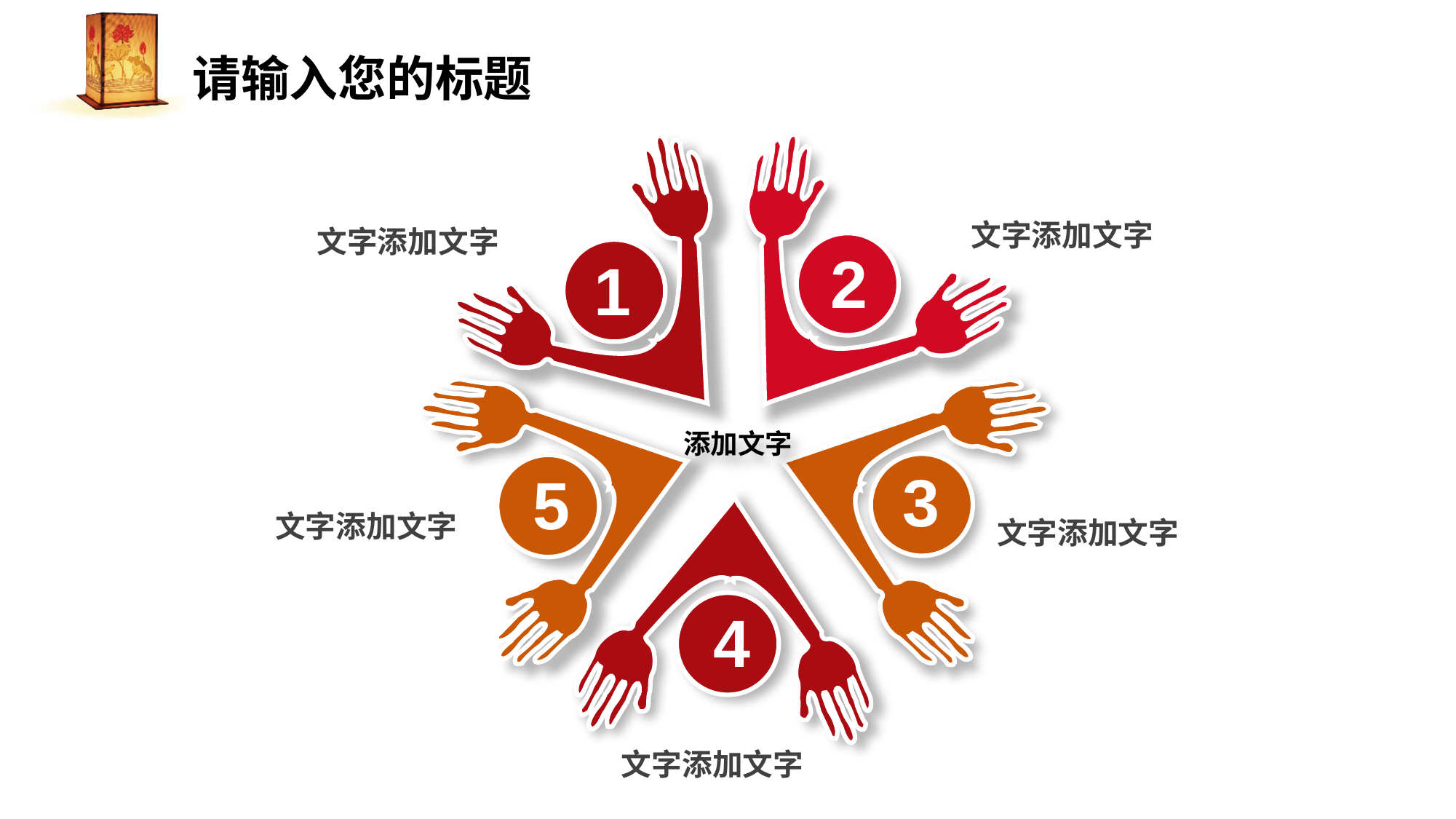

文字添加文字
文字添加文字
2
1

添加文字
3
5
文字添加文字
文字添加文字

4
文字添加文字